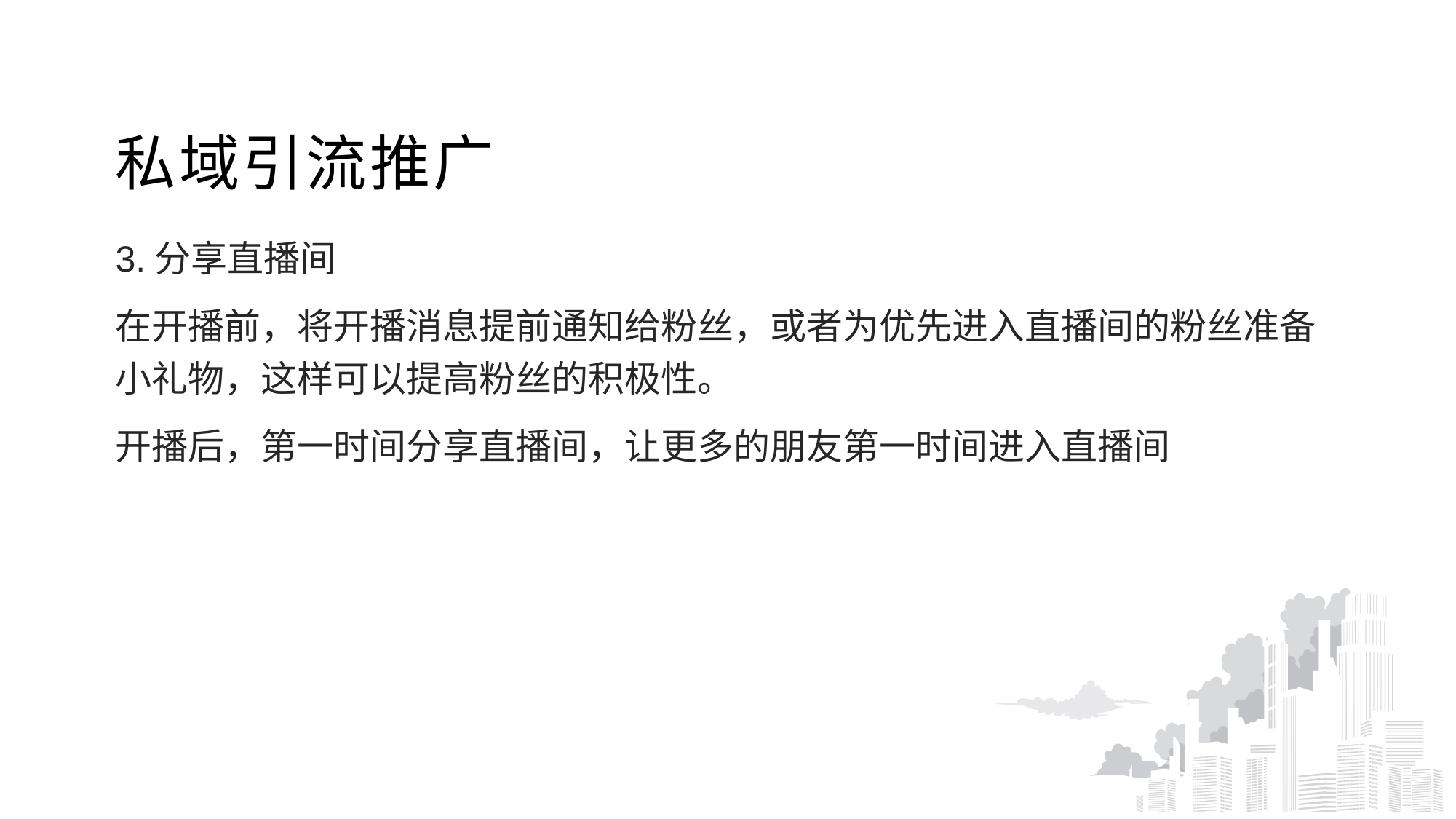

# 私域引流推广
3.分享直播间
在开播前，将开播消息提前通知给粉丝，或者为优先进入直播间的粉丝准备小礼物，这样可以提高粉丝的积极性。
开播后，第一时间分享直播间，让更多的朋友第一时间进入直播间